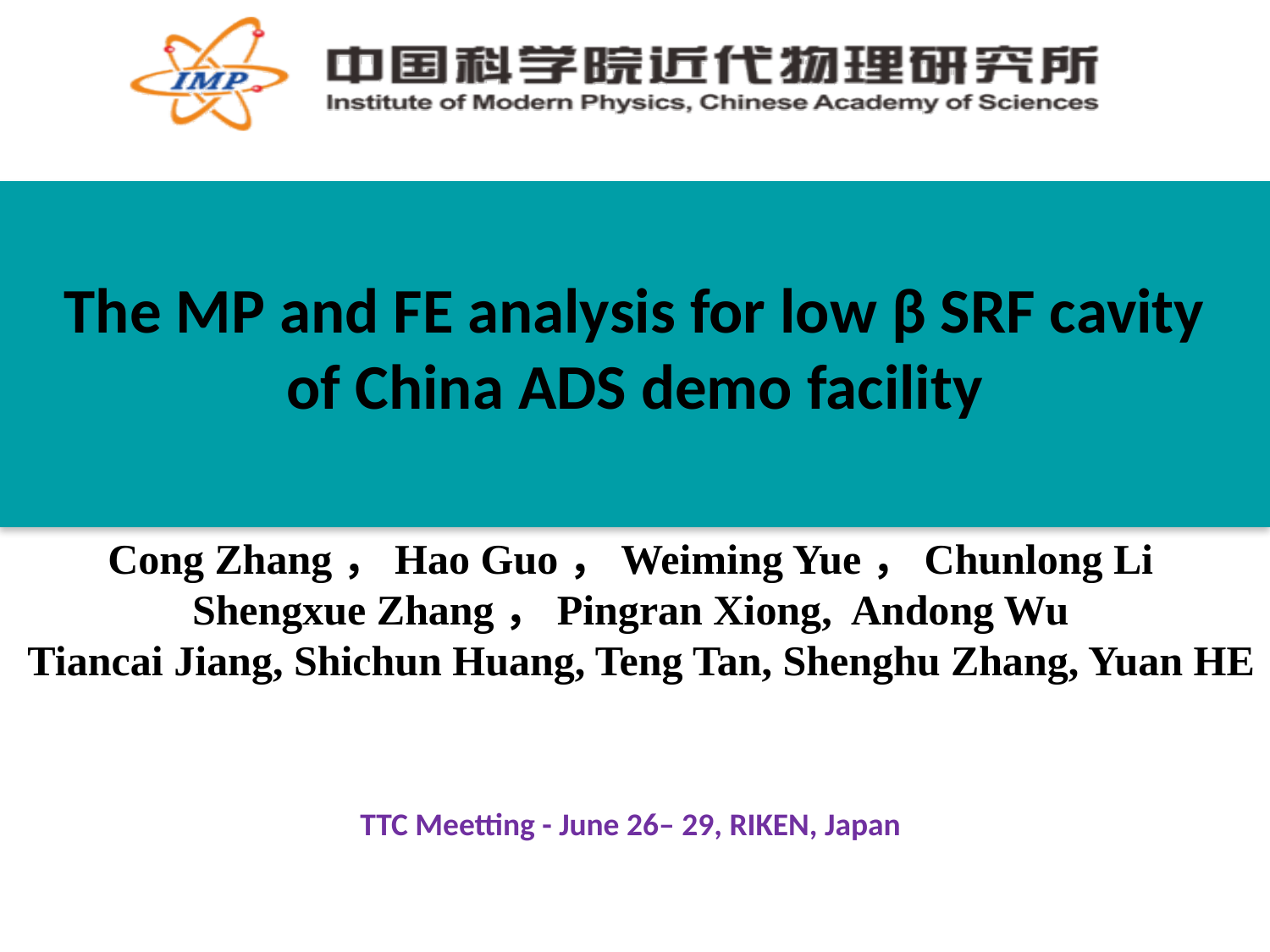

The MP and FE analysis for low β SRF cavity of China ADS demo facility
业
答
辩
Cong Zhang，Hao Guo，Weiming Yue，Chunlong Li
Shengxue Zhang，Pingran Xiong,  Andong Wu
  Tiancai Jiang, Shichun Huang, Teng Tan, Shenghu Zhang, Yuan HE
TTC Meetting - June 26– 29, RIKEN, Japan